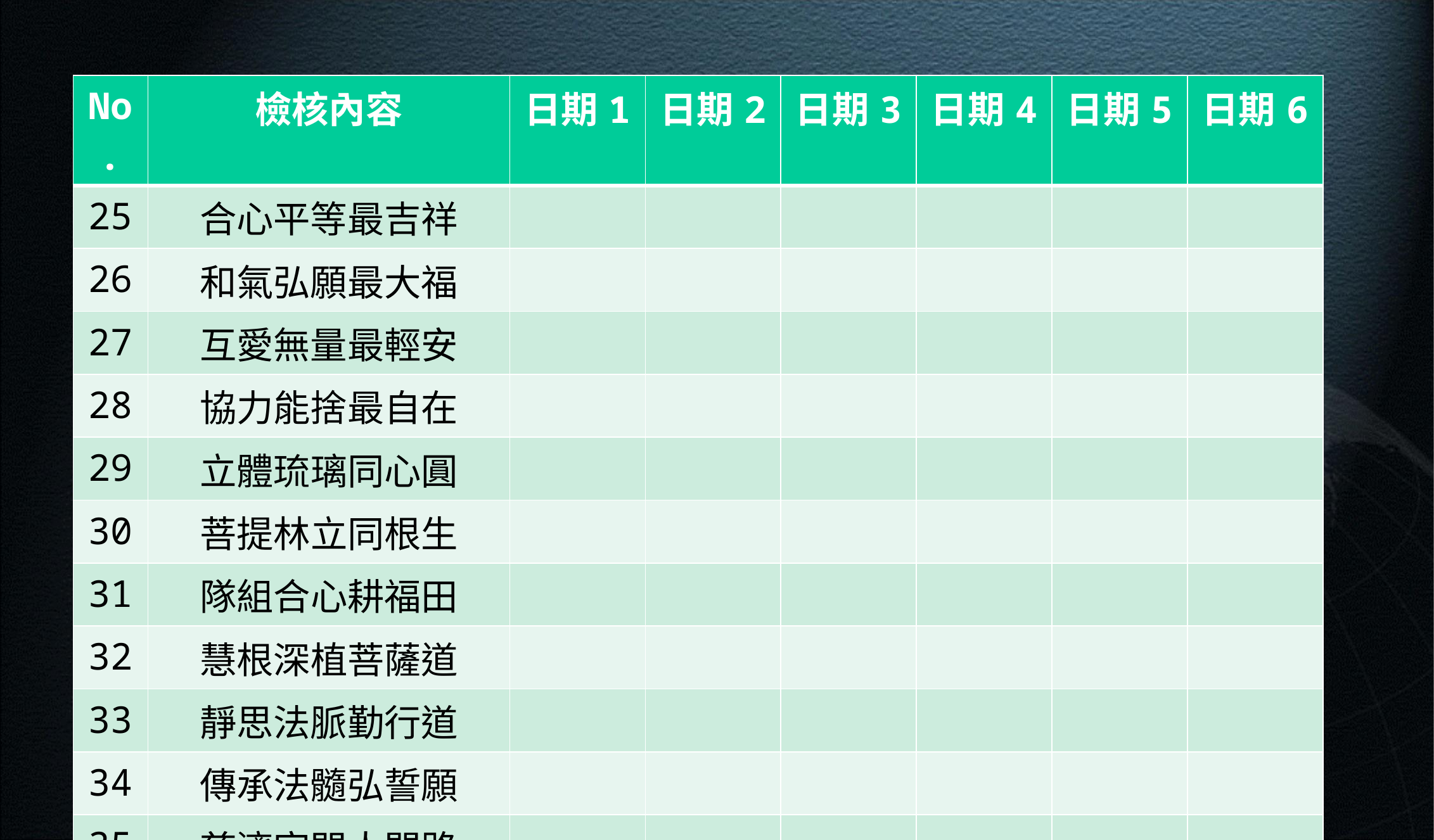

| No. | 檢核內容 | 日期1 | 日期2 | 日期3 | 日期4 | 日期5 | 日期6 |
| --- | --- | --- | --- | --- | --- | --- | --- |
| 25 | 合心平等最吉祥 |  |  |  |  |  |  |
| 26 | 和氣弘願最大福 |  |  |  |  |  |  |
| 27 | 互愛無量最輕安 |  |  |  |  |  |  |
| 28 | 協力能捨最自在 |  |  |  |  |  |  |
| 29 | 立體琉璃同心圓 |  |  |  |  |  |  |
| 30 | 菩提林立同根生 |  |  |  |  |  |  |
| 31 | 隊組合心耕福田 |  |  |  |  |  |  |
| 32 | 慧根深植菩薩道 |  |  |  |  |  |  |
| 33 | 靜思法脈勤行道 |  |  |  |  |  |  |
| 34 | 傳承法髓弘誓願 |  |  |  |  |  |  |
| 35 | 慈濟宗門人間路 |  |  |  |  |  |  |
| 36 | 悲智雙運無量心 |  |  |  |  |  |  |